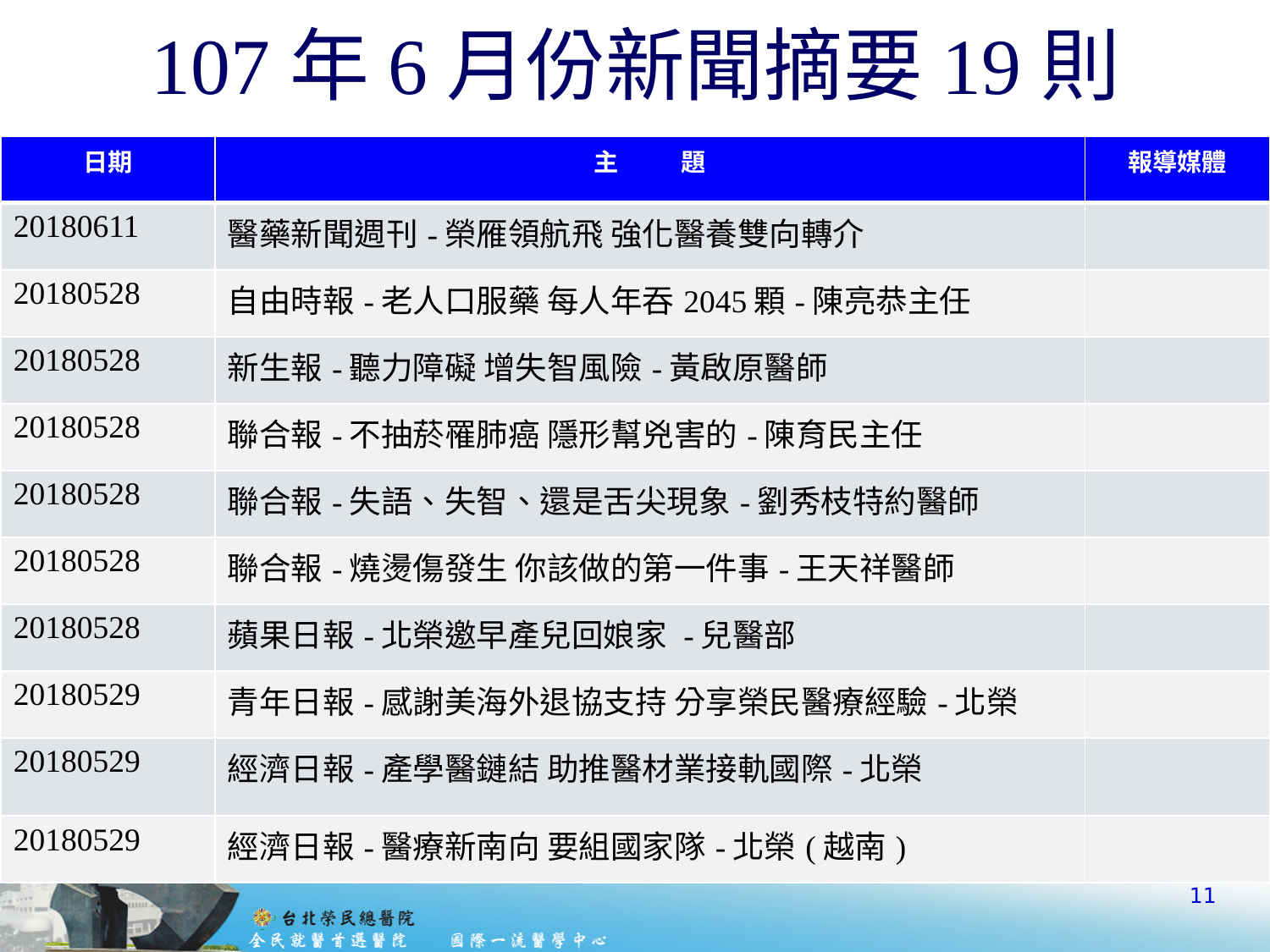

# 107年6月份新聞摘要19則
| 日期 | 主 題 | 報導媒體 |
| --- | --- | --- |
| 20180611 | 醫藥新聞週刊-榮雁領航飛 強化醫養雙向轉介 |  |
| 20180528 | 自由時報-老人口服藥 每人年吞2045顆-陳亮恭主任 |  |
| 20180528 | 新生報-聽力障礙 增失智風險-黃啟原醫師 |  |
| 20180528 | 聯合報-不抽菸罹肺癌 隱形幫兇害的-陳育民主任 |  |
| 20180528 | 聯合報-失語、失智、還是舌尖現象-劉秀枝特約醫師 |  |
| 20180528 | 聯合報-燒燙傷發生 你該做的第一件事-王天祥醫師 |  |
| 20180528 | 蘋果日報-北榮邀早產兒回娘家 -兒醫部 |  |
| 20180529 | 青年日報-感謝美海外退協支持 分享榮民醫療經驗-北榮 |  |
| 20180529 | 經濟日報-產學醫鏈結 助推醫材業接軌國際-北榮 |  |
| 20180529 | 經濟日報-醫療新南向 要組國家隊-北榮(越南) |  |
11